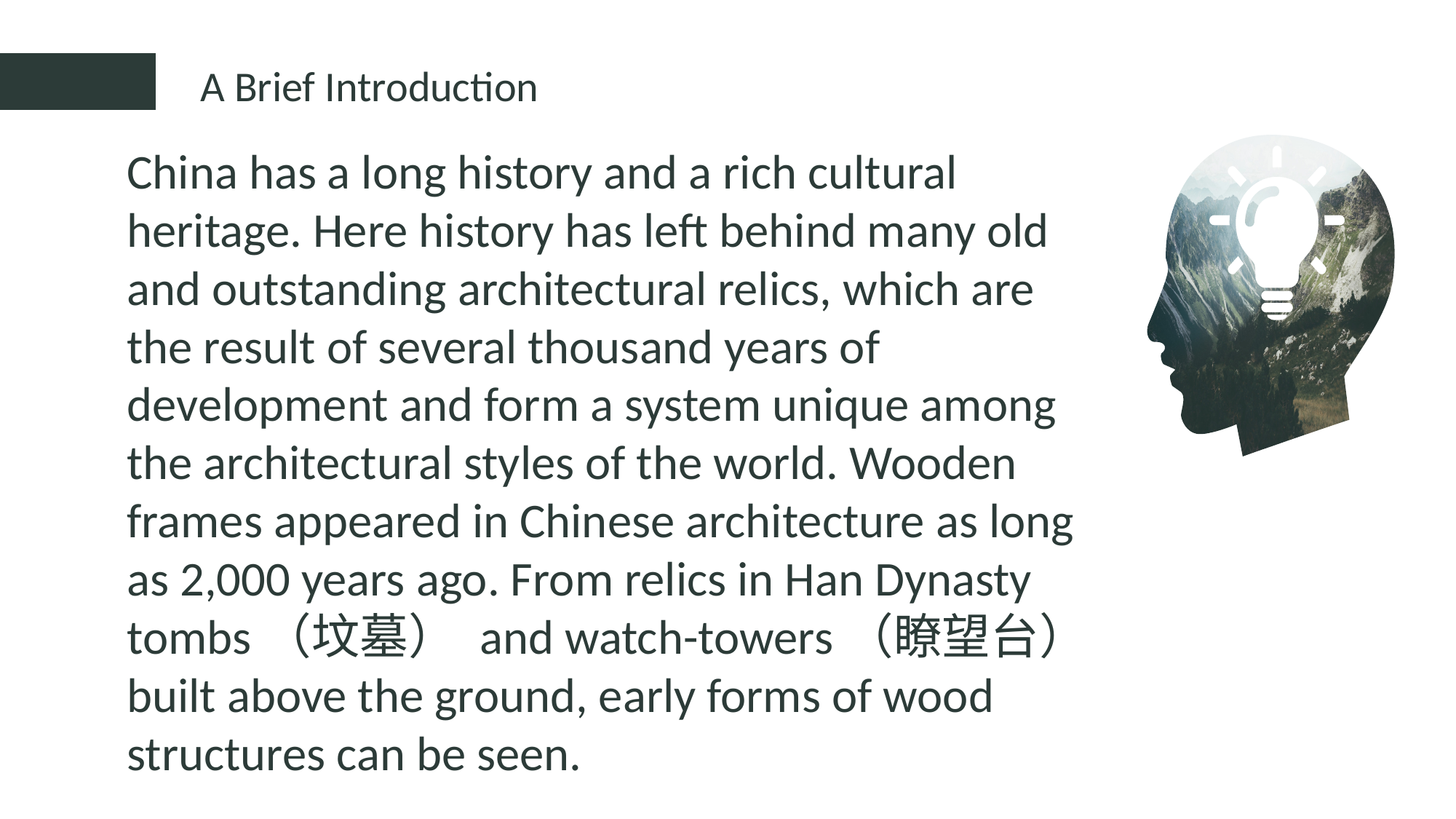

A Brief Introduction
China has a long history and a rich cultural heritage. Here history has left behind many old and outstanding architectural relics, which are the result of several thousand years of development and form a system unique among the architectural styles of the world. Wooden frames appeared in Chinese architecture as long as 2,000 years ago. From relics in Han Dynasty tombs（坟墓） and watch-towers（瞭望台） built above the ground, early forms of wood structures can be seen.